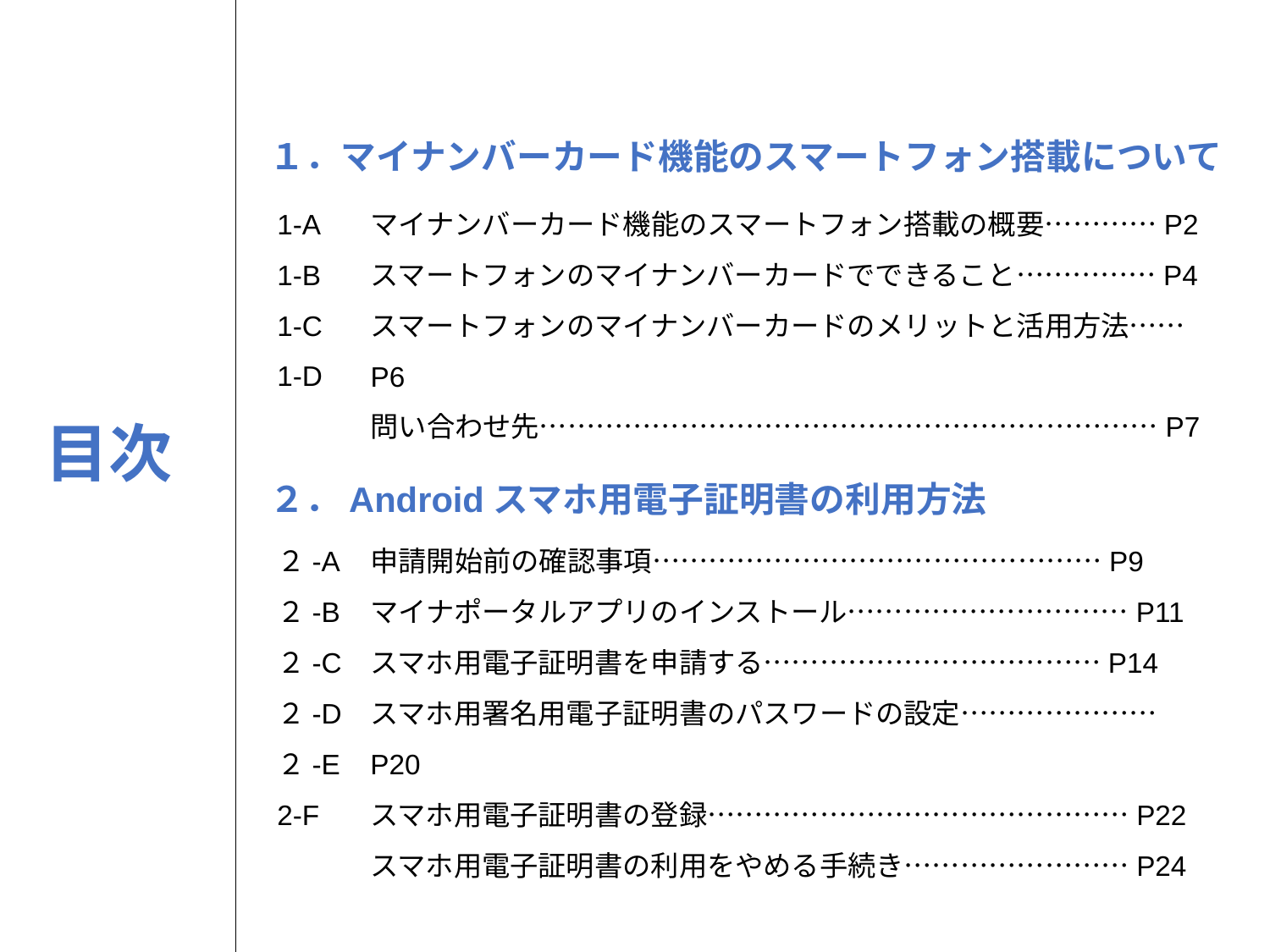

１．マイナンバーカード機能のスマートフォン搭載について
1-A
1-B
1-C
1-D
マイナンバーカード機能のスマートフォン搭載の概要…………P2
スマートフォンのマイナンバーカードでできること……………P4
スマートフォンのマイナンバーカードのメリットと活用方法……P6
問い合わせ先…………………………………………………………P7
２．Androidスマホ用電子証明書の利用方法
２-A
２-B
２-C
２-D
２-E
2-F
申請開始前の確認事項…………………………………………P9
マイナポータルアプリのインストール…………………………P11
スマホ用電子証明書を申請する………………………………P14
スマホ用署名用電子証明書のパスワードの設定…………………P20
スマホ用電子証明書の登録………………………………………P22
スマホ用電子証明書の利用をやめる手続き……………………P24